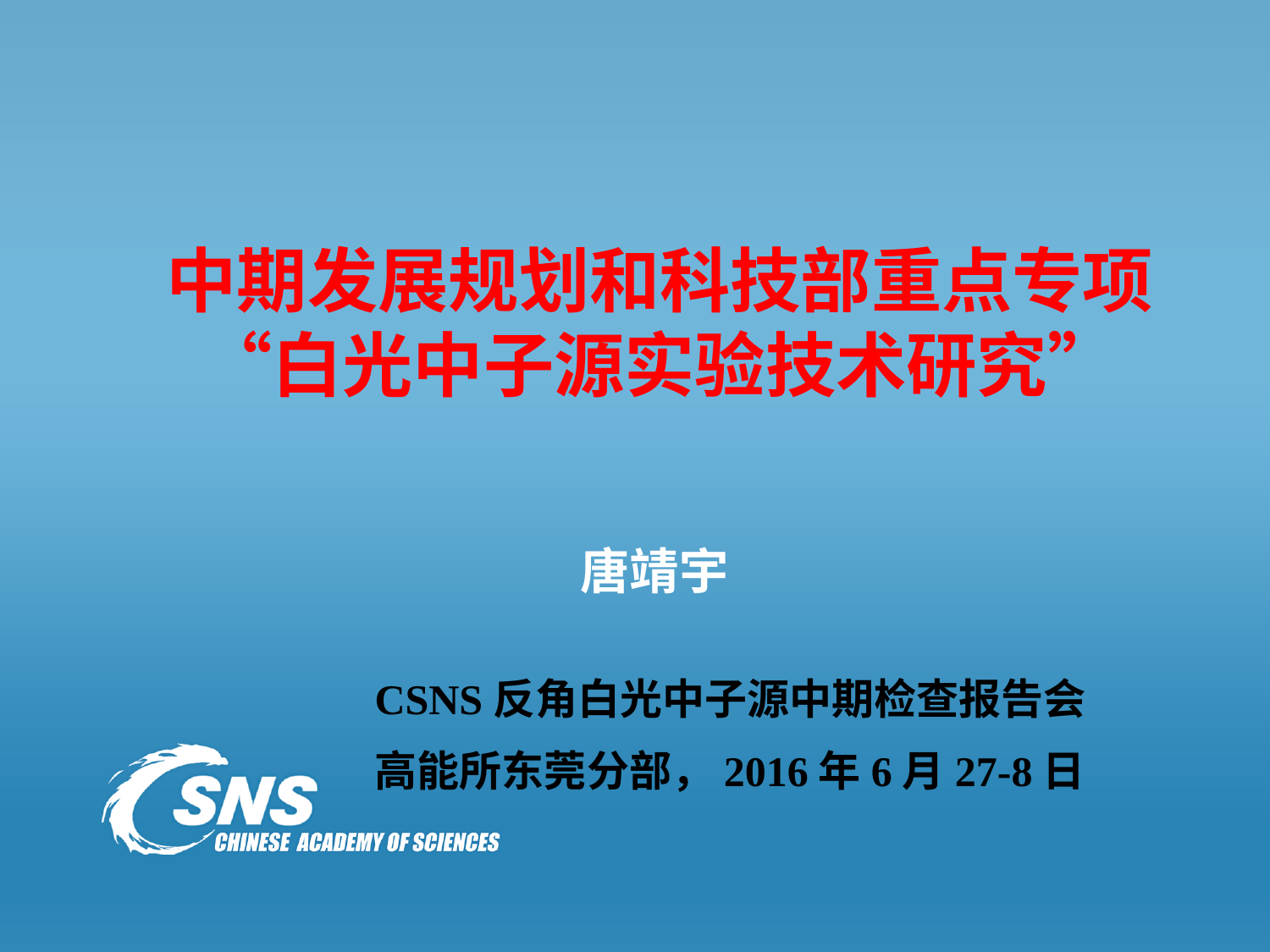

# 中期发展规划和科技部重点专项“白光中子源实验技术研究”
唐靖宇
CSNS反角白光中子源中期检查报告会
高能所东莞分部，2016年6月27-8日